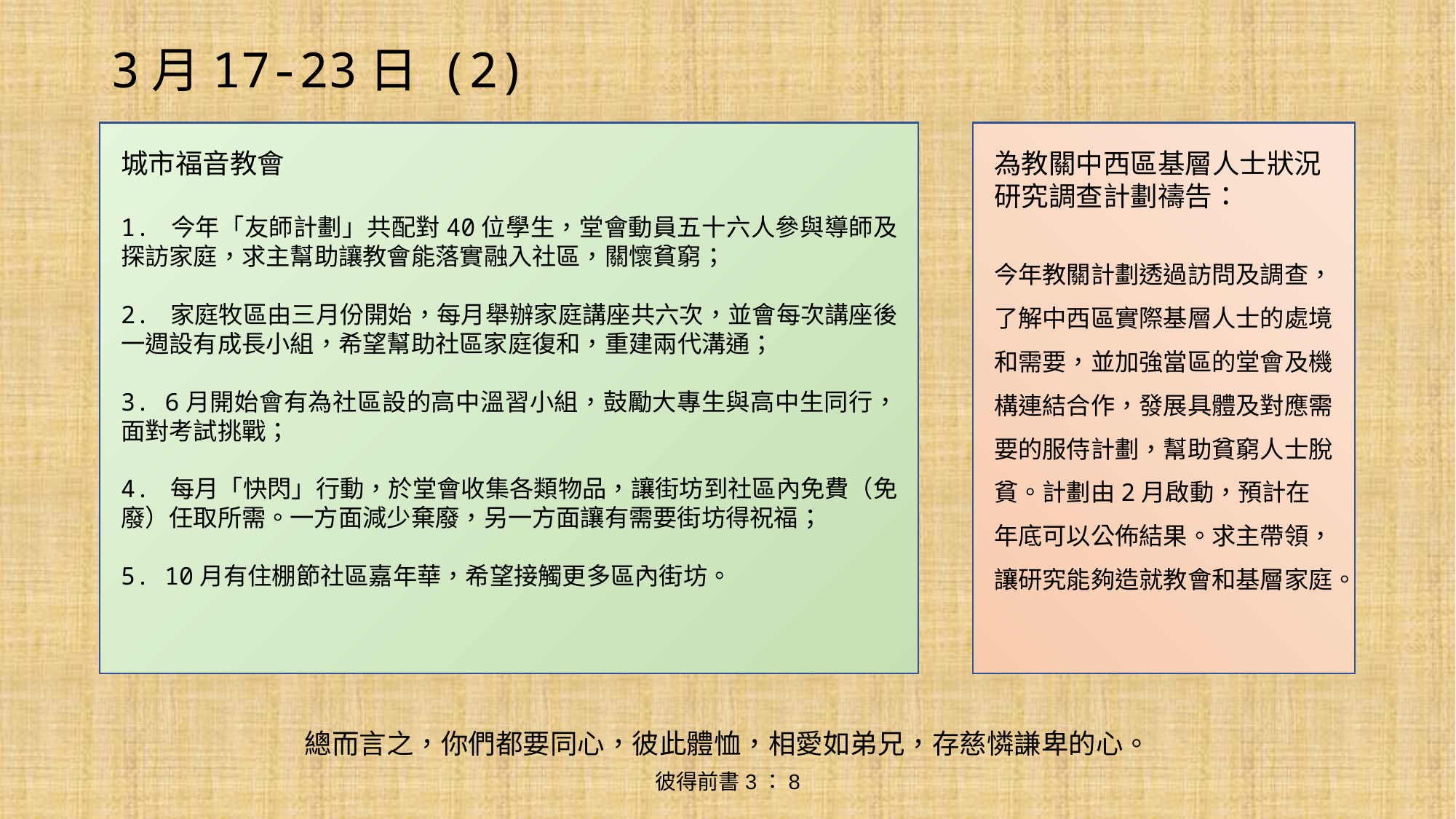

# 3月17-23日 (2)

城市福音教會

1. 今年「友師計劃」共配對40位學生，堂會動員五十六人參與導師及探訪家庭，求主幫助讓教會能落實融入社區，關懷貧窮；

2. 家庭牧區由三月份開始，每月舉辦家庭講座共六次，並會每次講座後一週設有成長小組，希望幫助社區家庭復和，重建兩代溝通；

3. 6月開始會有為社區設的高中溫習小組，鼓勵大專生與高中生同行，面對考試挑戰；

4. 每月「快閃」行動，於堂會收集各類物品，讓街坊到社區內免費（免廢）任取所需。一方面減少棄廢，另一方面讓有需要街坊得祝福；

5. 10月有住棚節社區嘉年華，希望接觸更多區內街坊。
為教關中西區基層人士狀況研究調查計劃禱告：

今年教關計劃透過訪問及調查，了解中西區實際基層人士的處境和需要，並加強當區的堂會及機構連結合作，發展具體及對應需要的服侍計劃，幫助貧窮人士脫貧。計劃由2月啟動，預計在年底可以公佈結果。求主帶領，讓研究能夠造就教會和基層家庭。
總而言之，你們都要同心，彼此體恤，相愛如弟兄，存慈憐謙卑的心。
彼得前書3：8